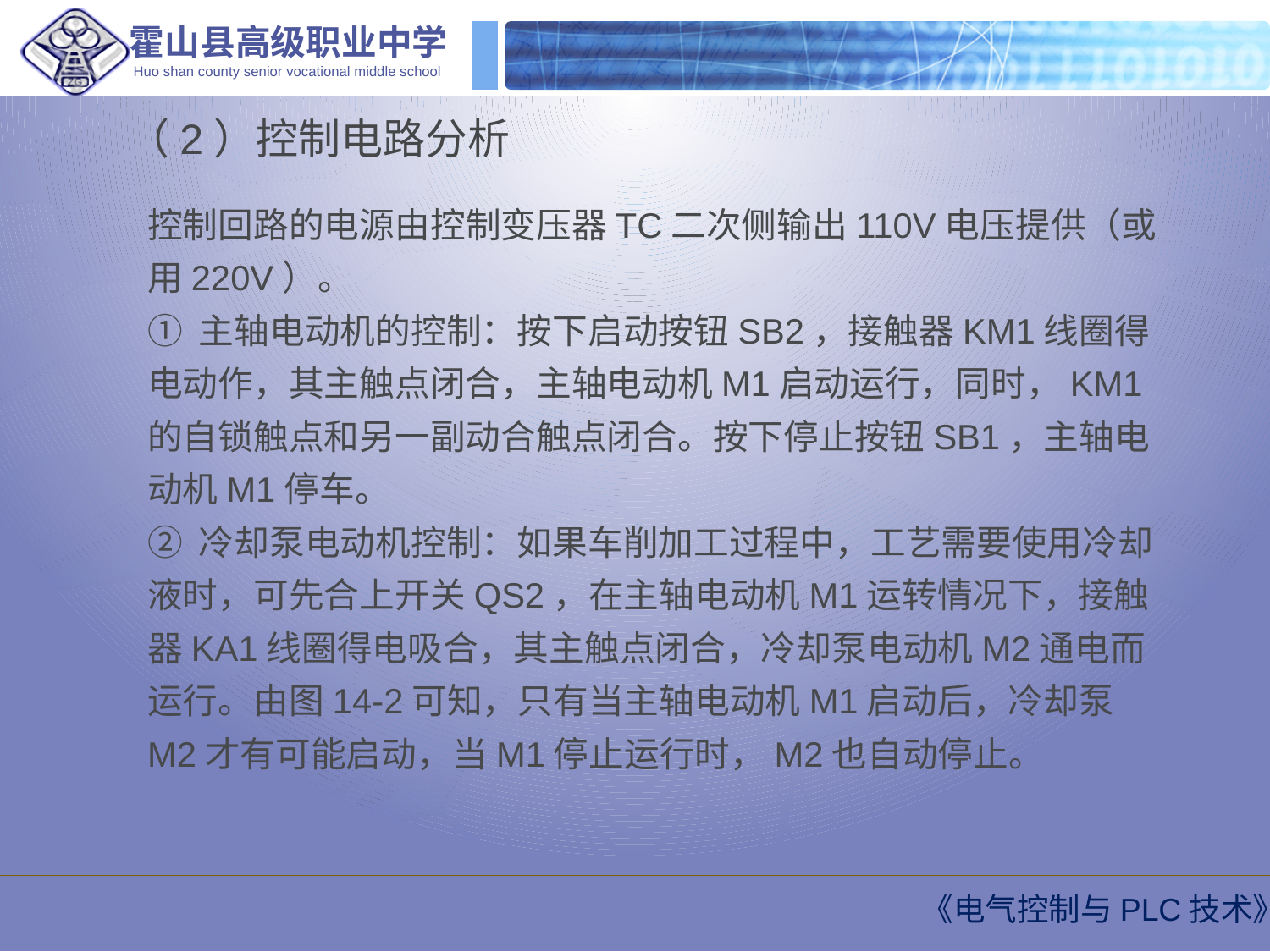

（2）控制电路分析
控制回路的电源由控制变压器TC二次侧输出110V电压提供（或用220V）。
① 主轴电动机的控制：按下启动按钮SB2，接触器KM1线圈得电动作，其主触点闭合，主轴电动机M1启动运行，同时，KM1的自锁触点和另一副动合触点闭合。按下停止按钮SB1，主轴电动机M1停车。
② 冷却泵电动机控制：如果车削加工过程中，工艺需要使用冷却液时，可先合上开关QS2，在主轴电动机M1运转情况下，接触器KA1线圈得电吸合，其主触点闭合，冷却泵电动机M2通电而运行。由图14-2可知，只有当主轴电动机M1启动后，冷却泵M2才有可能启动，当M1停止运行时，M2也自动停止。